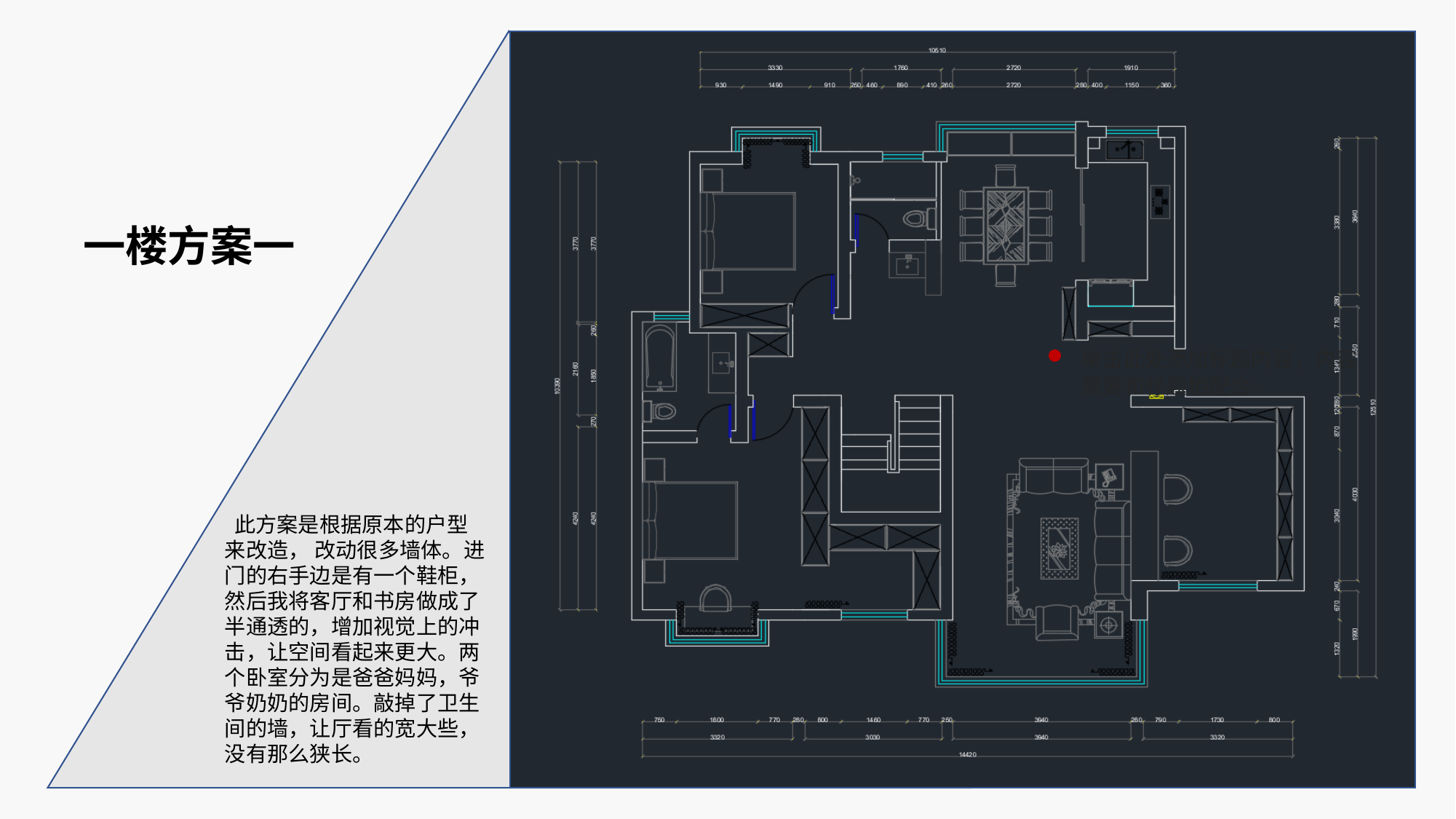

一楼方案一
单击此处添加标题内容，内容需要和标题相配合。
 此方案是根据原本的户型来改造， 改动很多墙体。进门的右手边是有一个鞋柜，然后我将客厅和书房做成了半通透的，增加视觉上的冲击，让空间看起来更大。两个卧室分为是爸爸妈妈，爷爷奶奶的房间。敲掉了卫生间的墙，让厅看的宽大些，没有那么狭长。